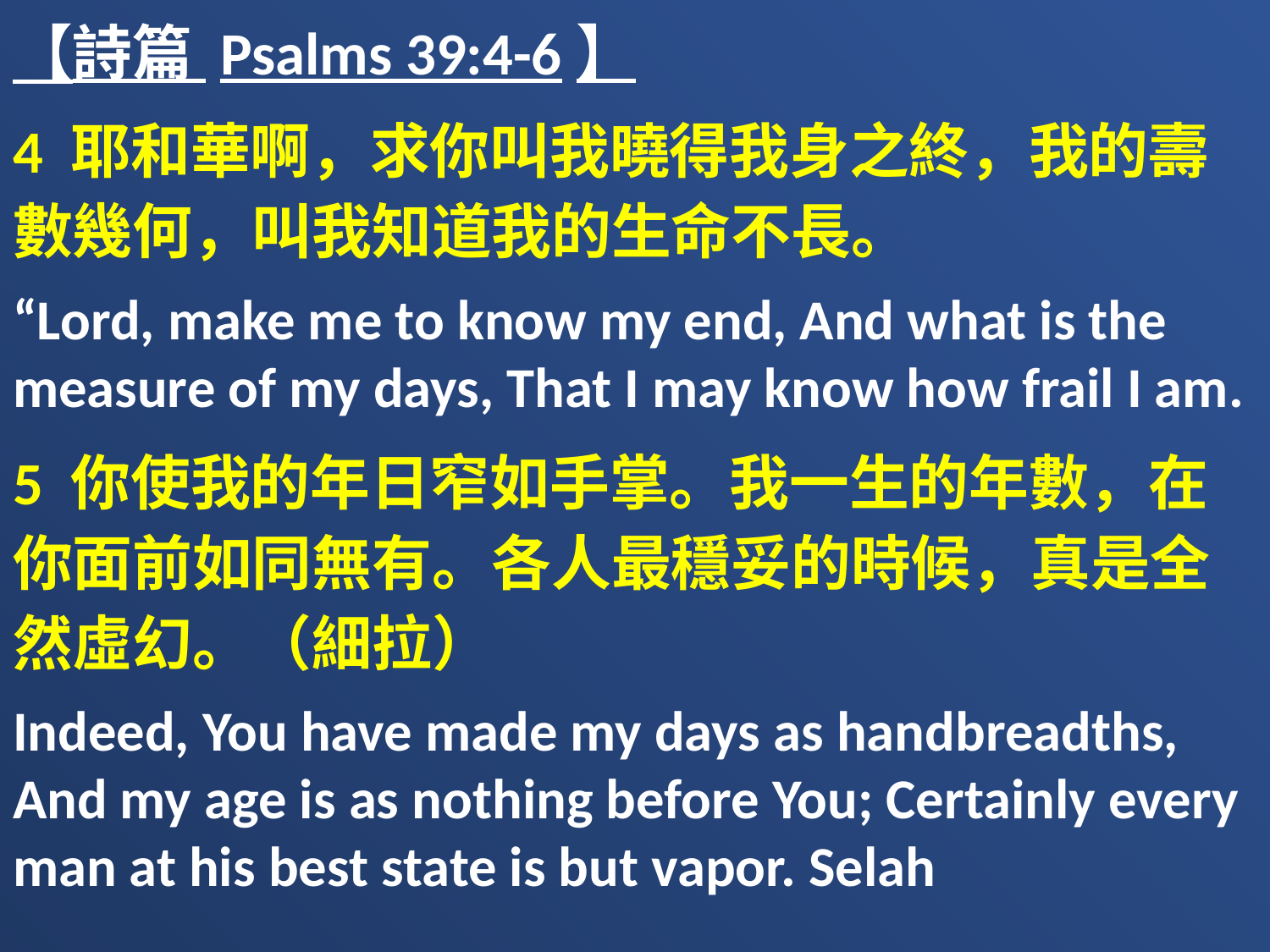

【詩篇 Psalms 39:4-6】
4 耶和華啊，求你叫我曉得我身之終，我的壽數幾何，叫我知道我的生命不長。
“Lord, make me to know my end, And what is the measure of my days, That I may know how frail I am.
5 你使我的年日窄如手掌。我一生的年數，在你面前如同無有。各人最穩妥的時候，真是全然虛幻。（細拉）
Indeed, You have made my days as handbreadths, And my age is as nothing before You; Certainly every man at his best state is but vapor. Selah